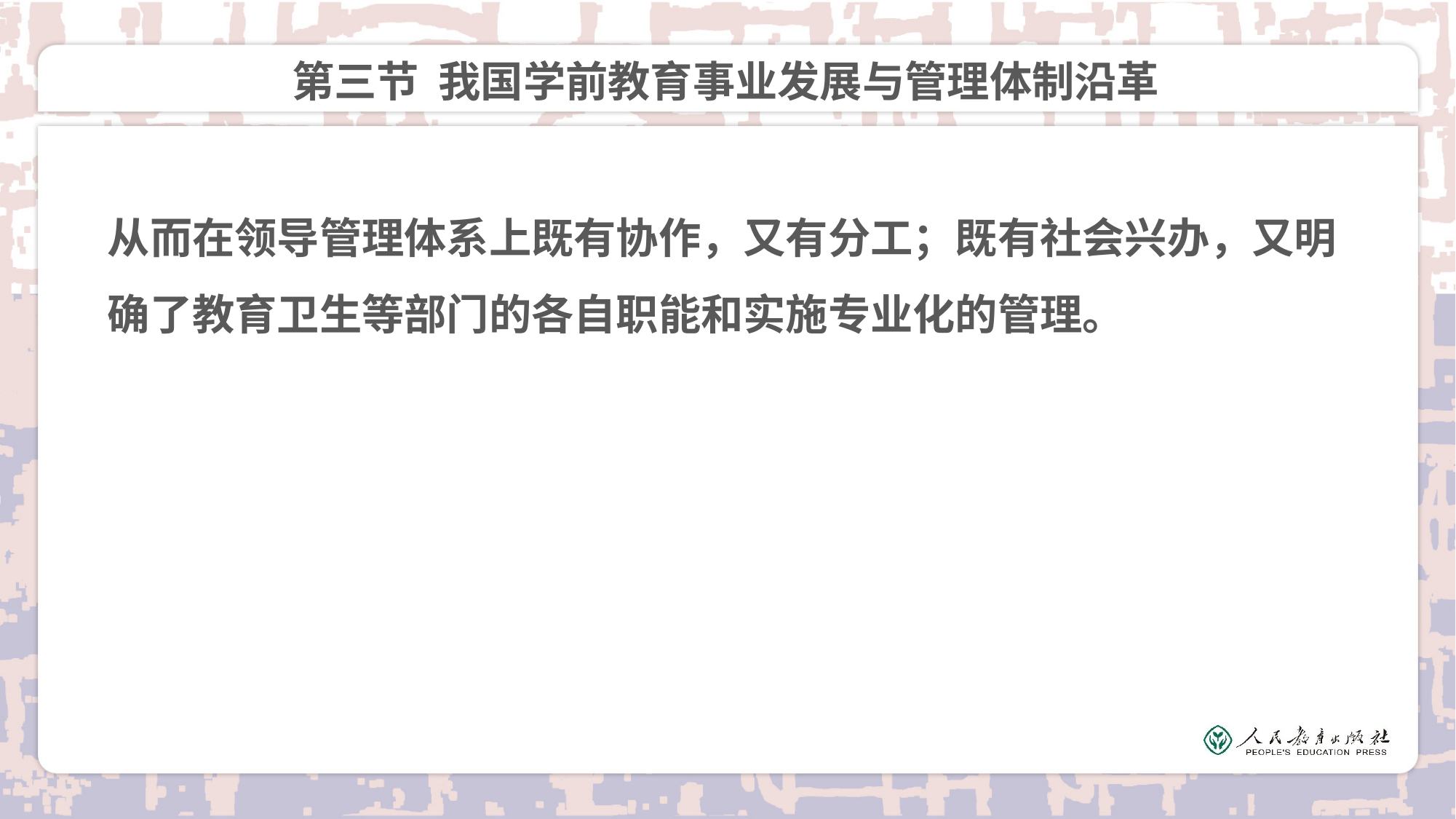

# 第三节  我国学前教育事业发展与管理体制沿革
从而在领导管理体系上既有协作，又有分工；既有社会兴办，又明确了教育卫生等部门的各自职能和实施专业化的管理。